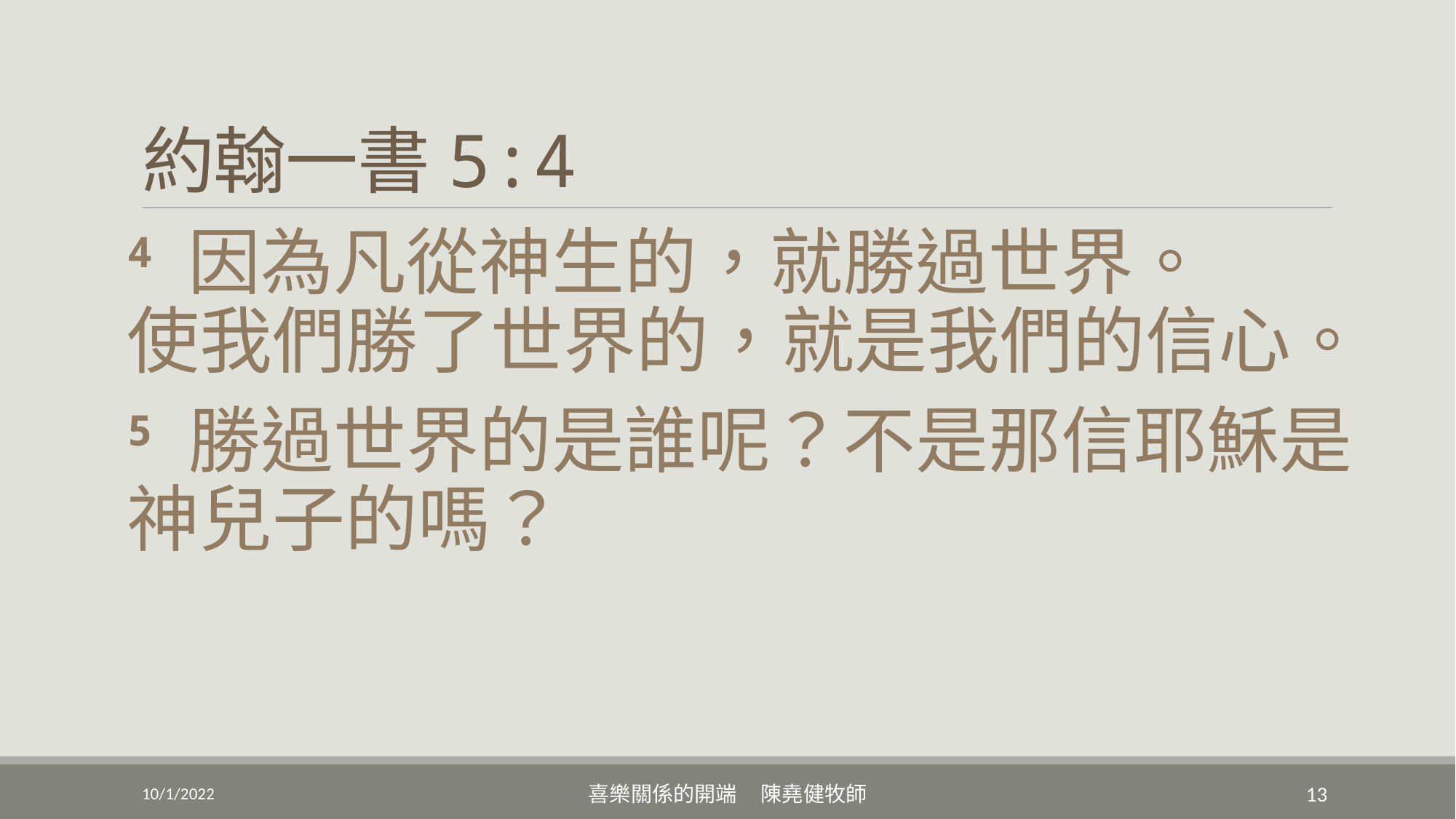

# 約翰一書5:4
4 因為凡從神生的，就勝過世界。
使我們勝了世界的，就是我們的信心。
5 勝過世界的是誰呢？不是那信耶穌是神兒子的嗎？
10/1/2022
喜樂關係的開端     陳堯健牧師
13